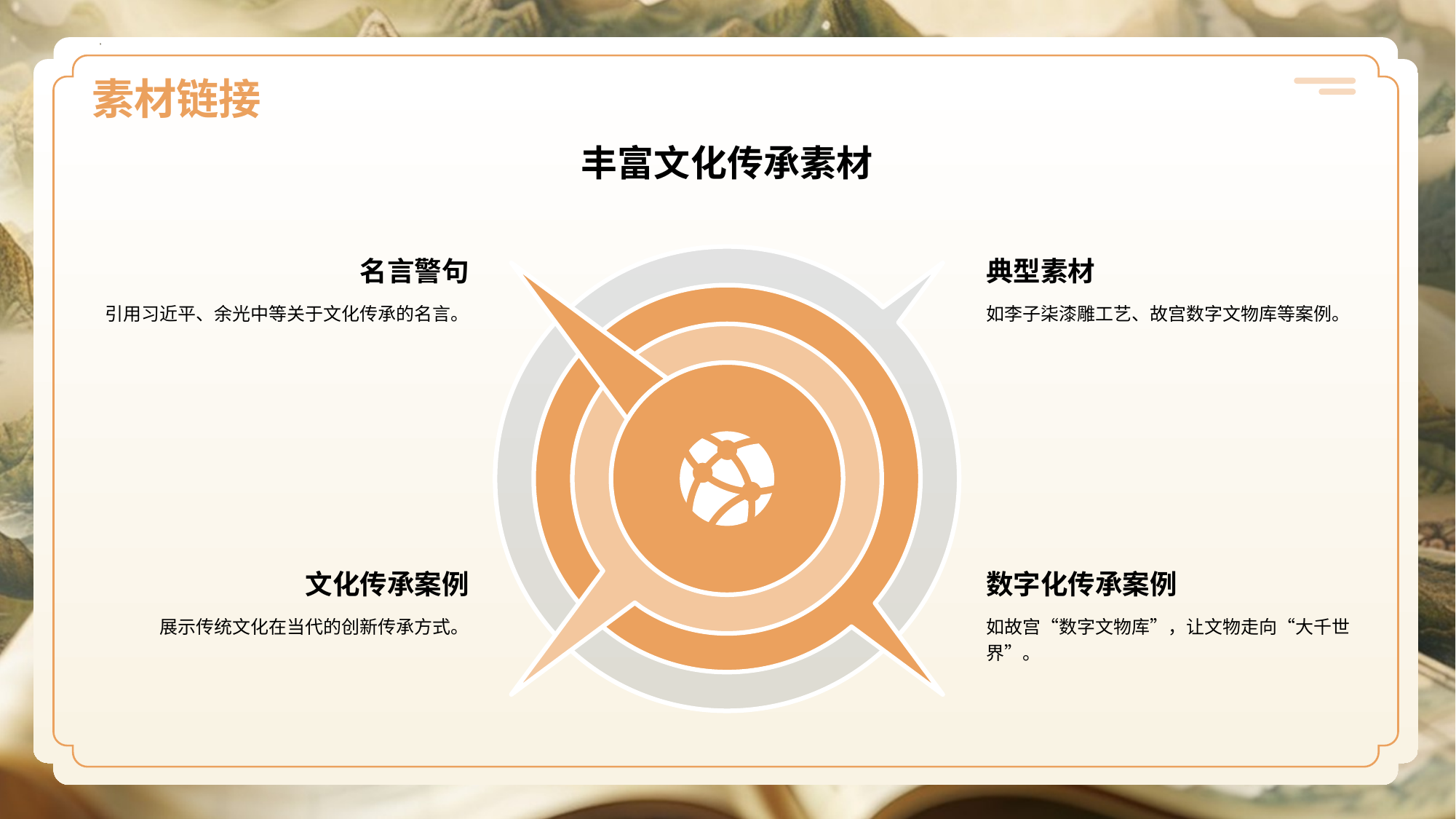

# 素材链接
丰富文化传承素材
名言警句
引用习近平、余光中等关于文化传承的名言。

典型素材
如李子柒漆雕工艺、故宫数字文物库等案例。

文化传承案例
展示传统文化在当代的创新传承方式。
数字化传承案例
如故宫“数字文物库”，让文物走向“大千世界”。